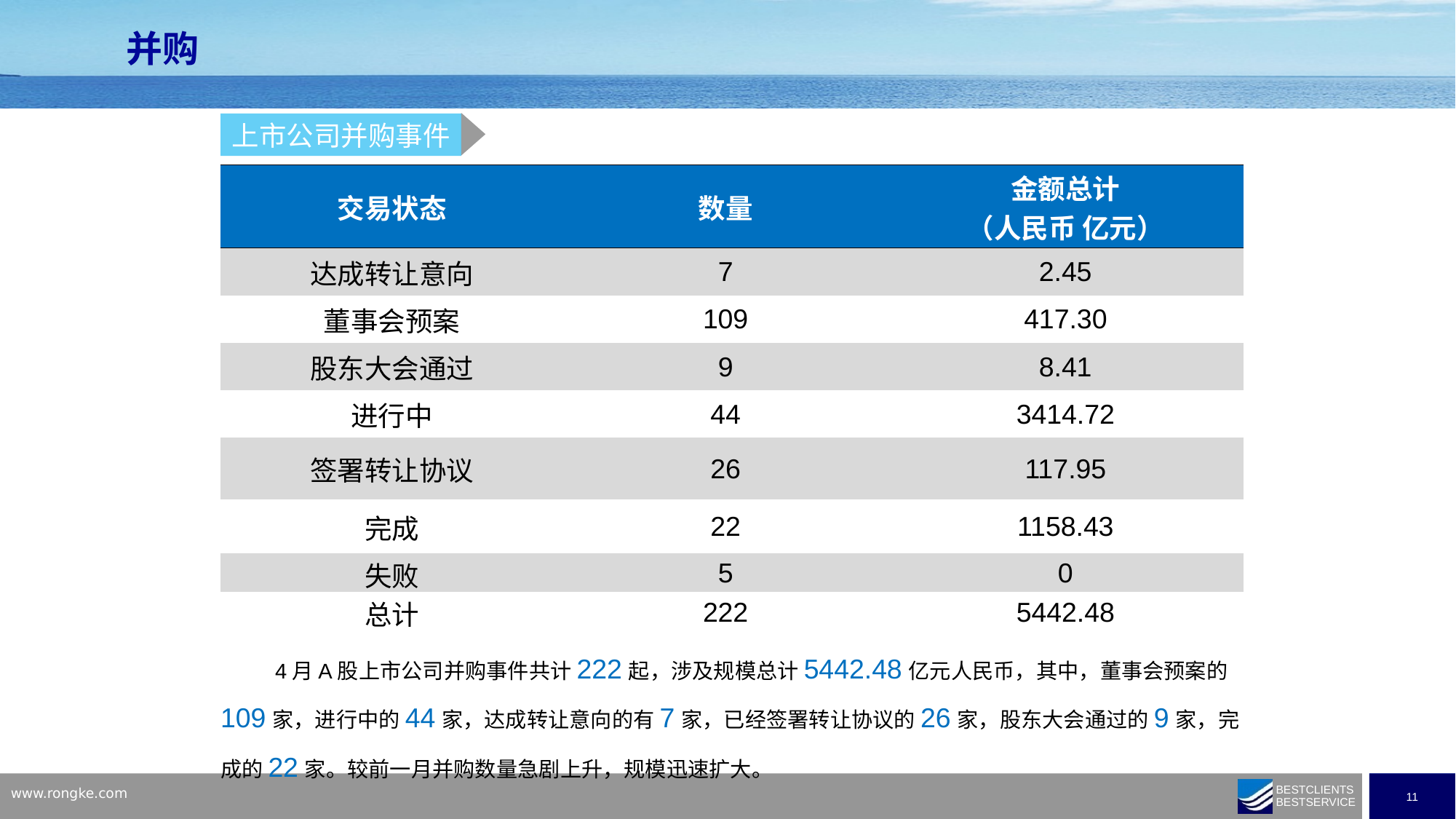

并购
上市公司并购事件

| 交易状态 | 数量 | 金额总计 （人民币 亿元） |
| --- | --- | --- |
| 达成转让意向 | 7 | 2.45 |
| 董事会预案 | 109 | 417.30 |
| 股东大会通过 | 9 | 8.41 |
| 进行中 | 44 | 3414.72 |
| 签署转让协议 | 26 | 117.95 |
| 完成 | 22 | 1158.43 |
| 失败 | 5 | 0 |
| 总计 | 222 | 5442.48 |
4月A股上市公司并购事件共计222起，涉及规模总计5442.48亿元人民币，其中，董事会预案的109家，进行中的44家，达成转让意向的有7家，已经签署转让协议的26家，股东大会通过的9家，完成的22家。较前一月并购数量急剧上升，规模迅速扩大。